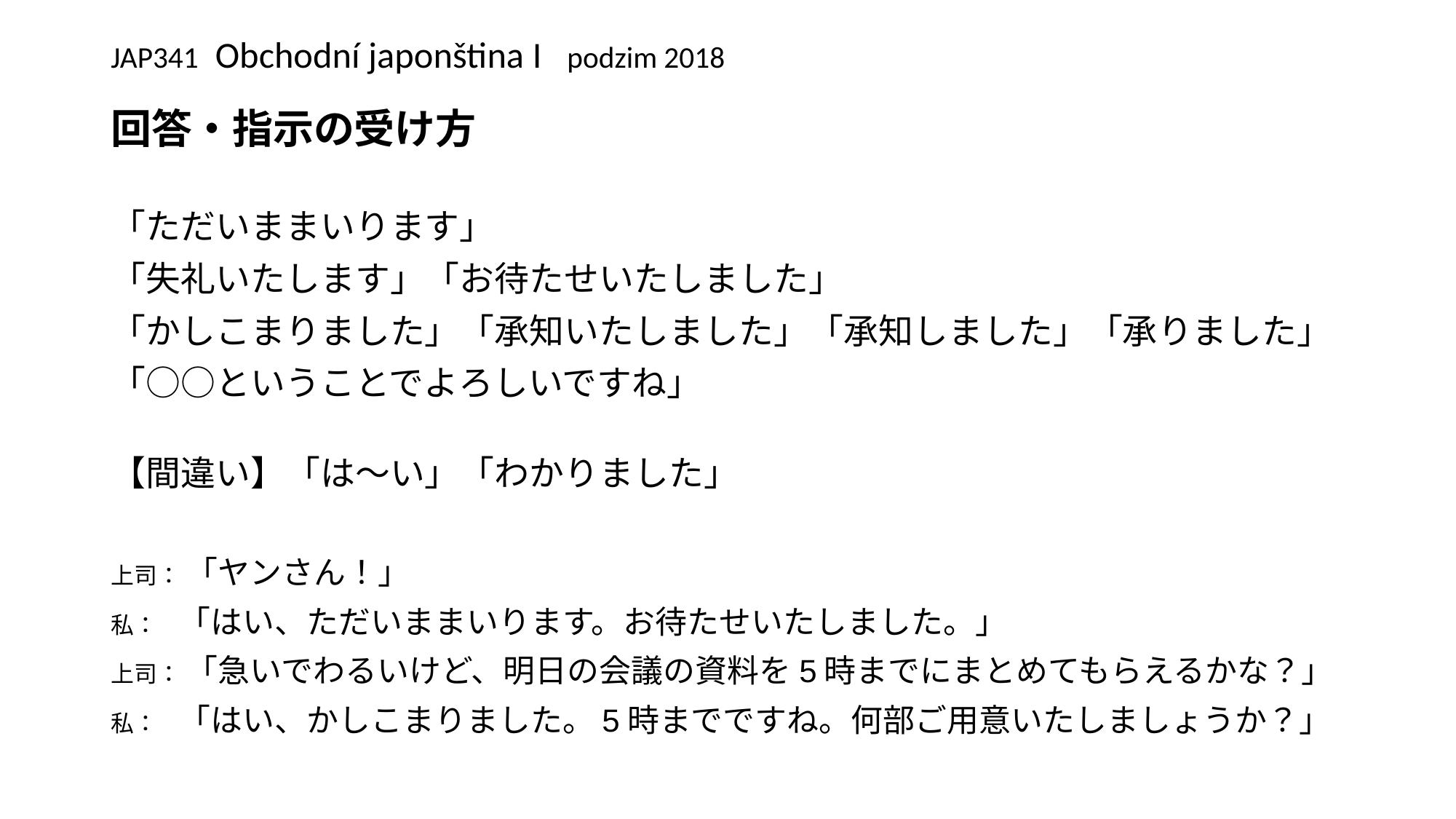

# JAP341  Obchodní japonština I   podzim 2018
回答・指示の受け方
「ただいままいります」
「失礼いたします」「お待たせいたしました」
「かしこまりました」「承知いたしました」「承知しました」「承りました」
「○○ということでよろしいですね」
【間違い】「は～い」「わかりました」

上司： 「ヤンさん！」
私：    「はい、ただいままいります。お待たせいたしました。」
上司： 「急いでわるいけど、明日の会議の資料を5時までにまとめてもらえるかな？」
私：    「はい、かしこまりました。5時までですね。何部ご用意いたしましょうか？」